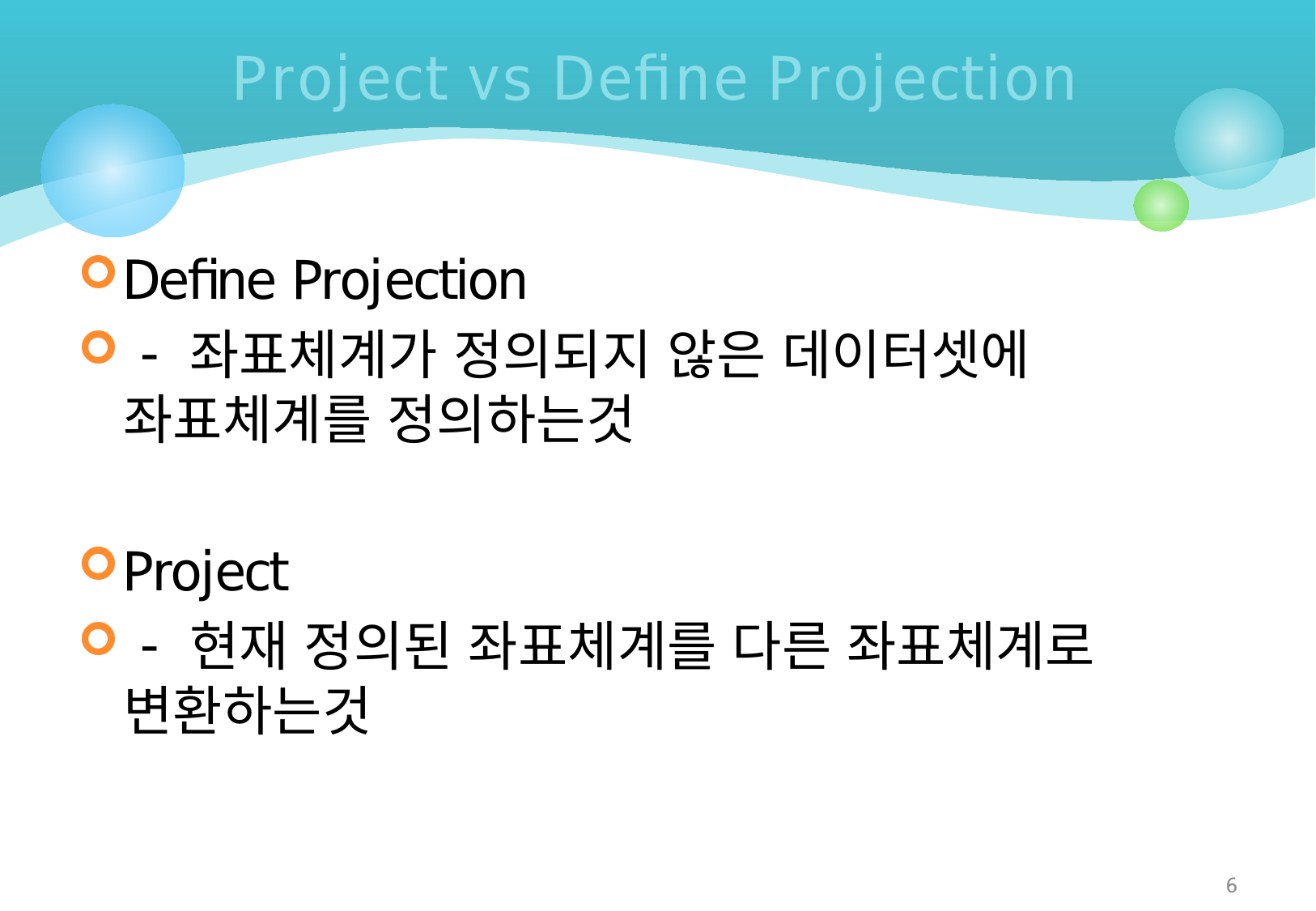

# Project vs Define Projection
Define Projection
 - 좌표체계가 정의되지 않은 데이터셋에 좌표체계를 정의하는것

Project
 - 현재 정의된 좌표체계를 다른 좌표체계로 변환하는것
6